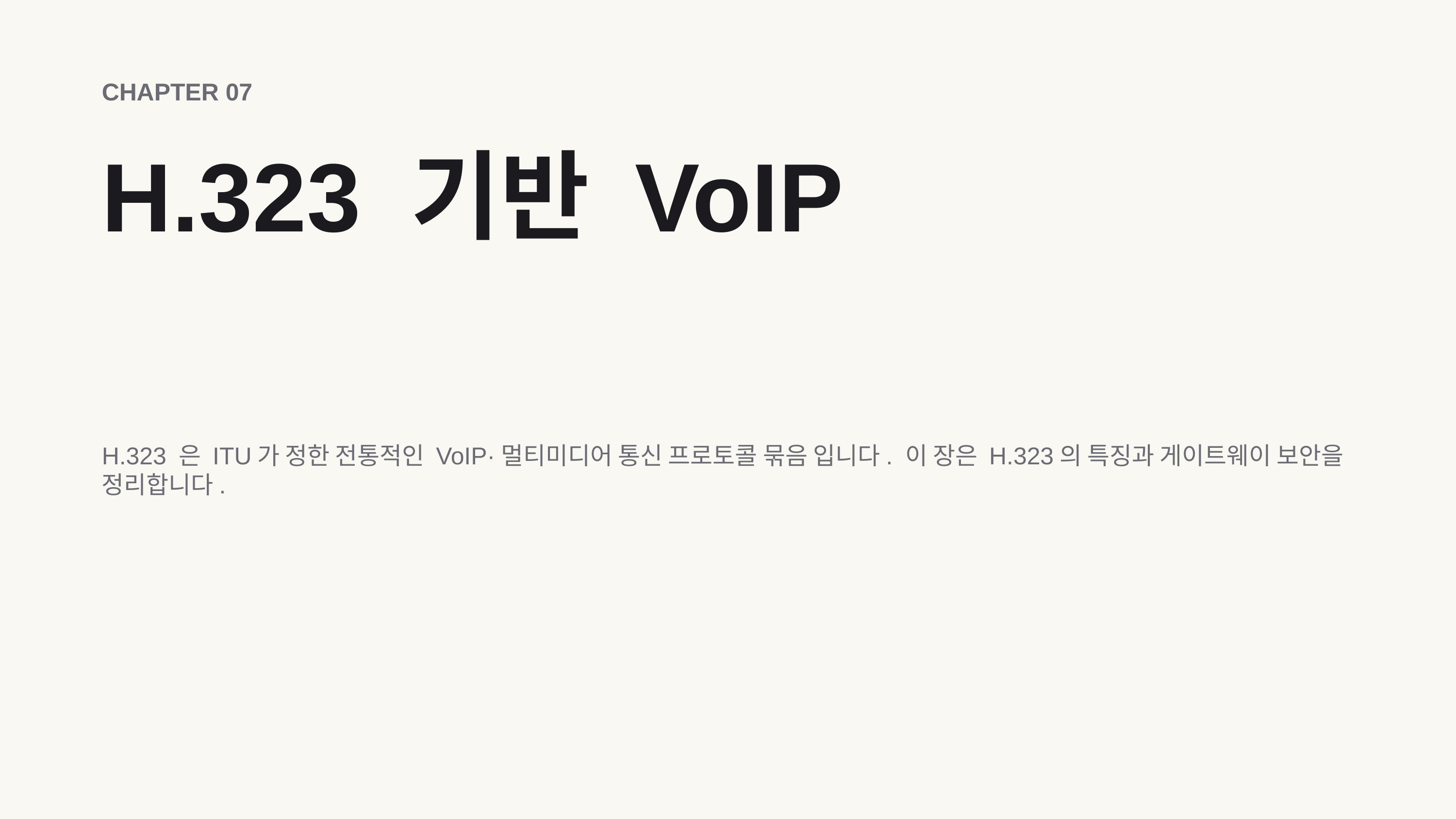

CHAPTER 07
H.323 기반 VoIP
H.323 은 ITU가 정한 전통적인 VoIP·멀티미디어 통신 프로토콜 묶음 입니다. 이 장은 H.323의 특징과 게이트웨이 보안을 정리합니다.